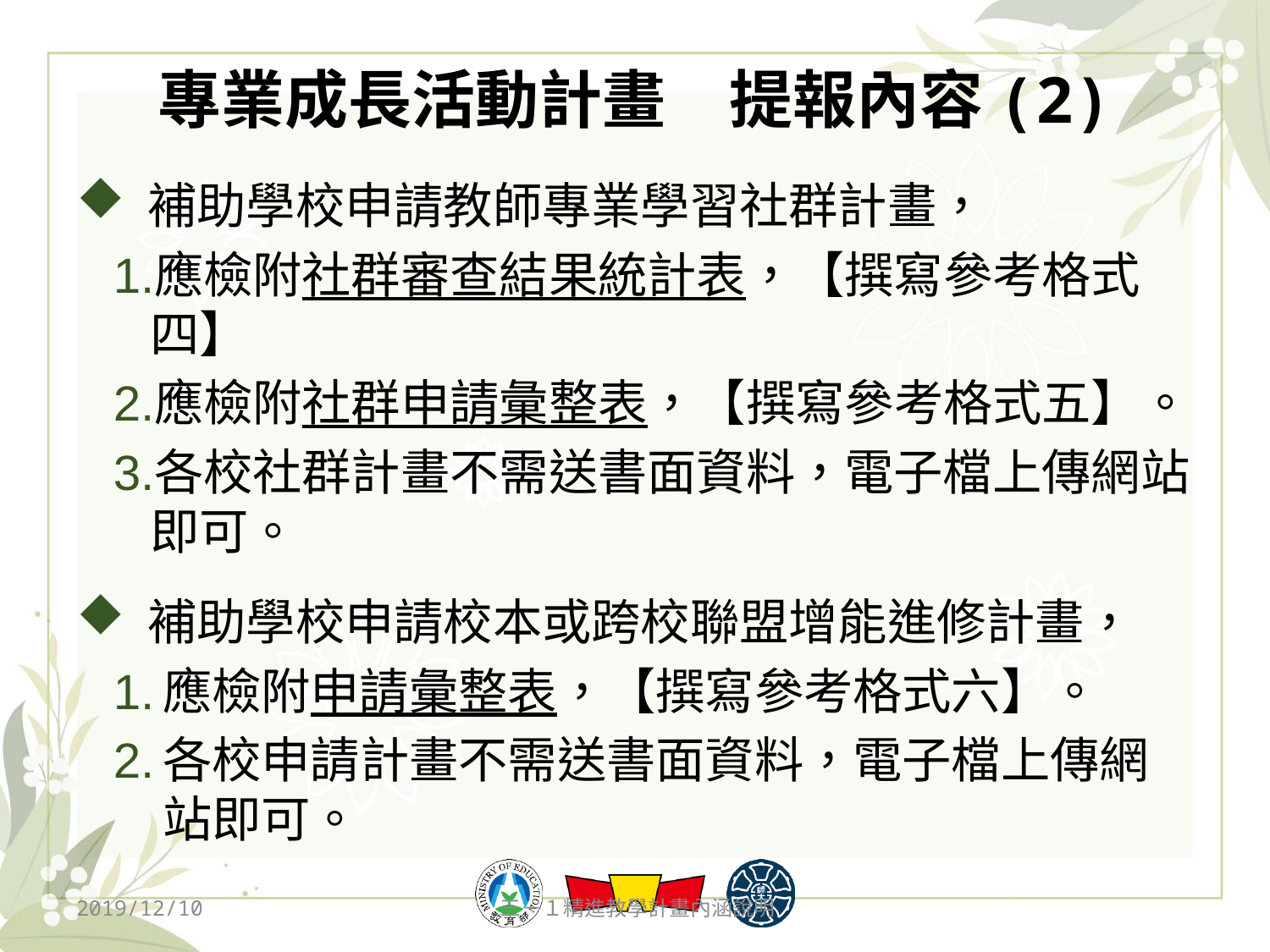

# 專業成長活動計畫　提報內容(2)
補助學校申請教師專業學習社群計畫，
應檢附社群審查結果統計表，【撰寫參考格式四】
應檢附社群申請彙整表，【撰寫參考格式五】。
各校社群計畫不需送書面資料，電子檔上傳網站即可。
補助學校申請校本或跨校聯盟增能進修計畫，
應檢附申請彙整表，【撰寫參考格式六】。
各校申請計畫不需送書面資料，電子檔上傳網站即可。

2019/12/10
三－１精進教學計畫內涵說明